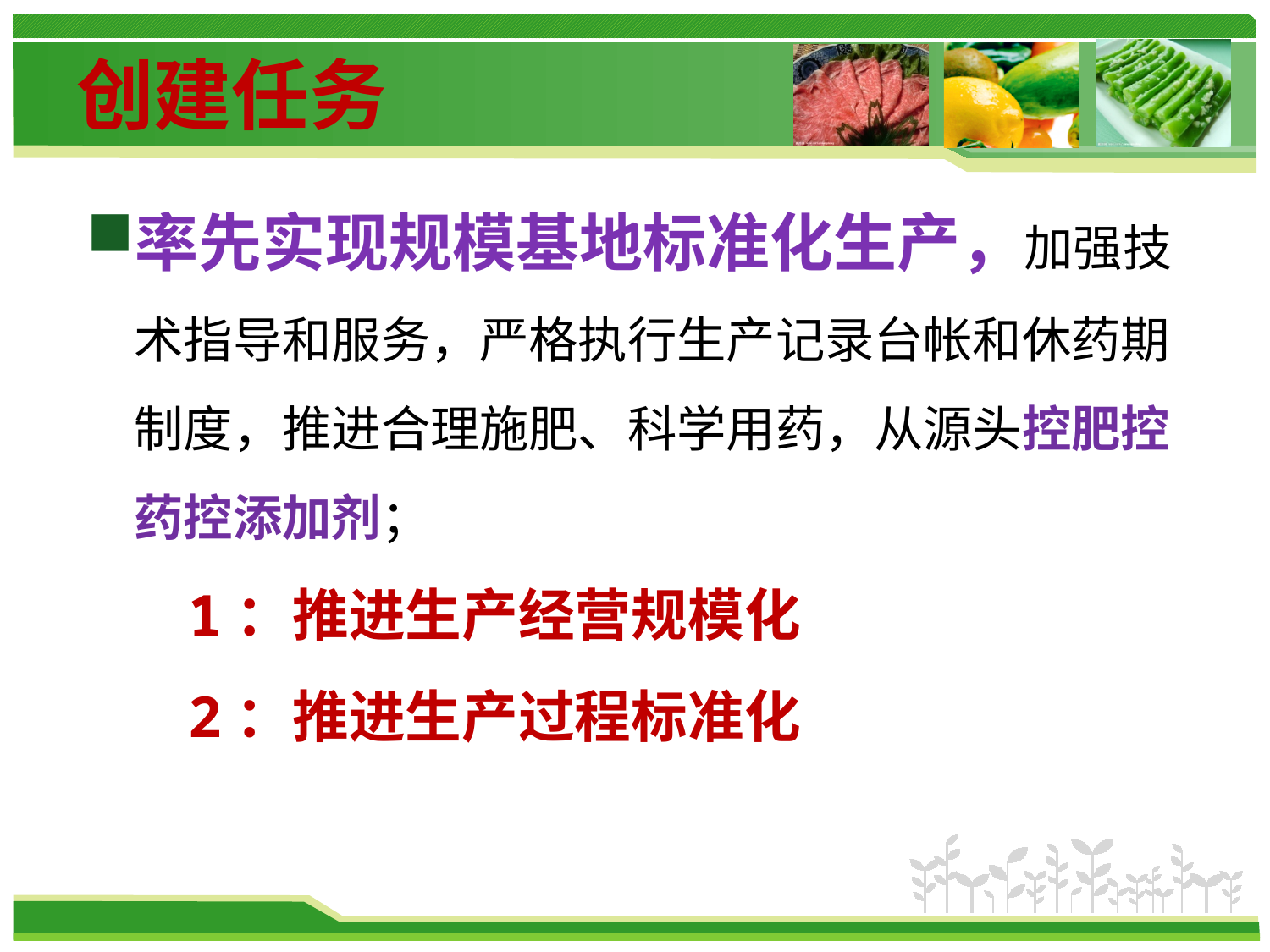

# 创建任务
率先实现规模基地标准化生产，加强技术指导和服务，严格执行生产记录台帐和休药期制度，推进合理施肥、科学用药，从源头控肥控药控添加剂；
   1：推进生产经营规模化
   2：推进生产过程标准化